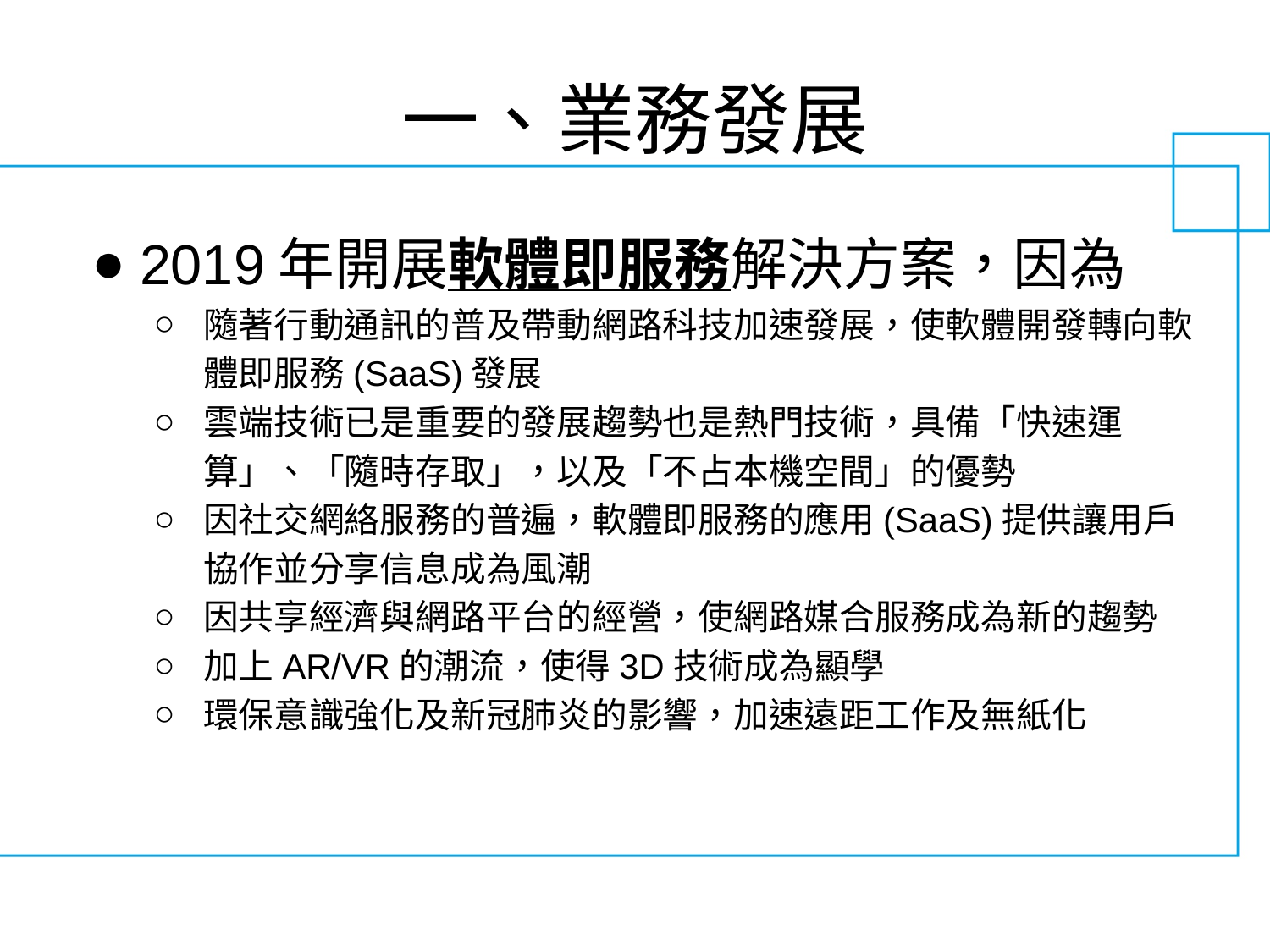

# 一、業務發展
2019年開展軟體即服務解決方案，因為
隨著行動通訊的普及帶動網路科技加速發展，使軟體開發轉向軟體即服務(SaaS)發展
雲端技術已是重要的發展趨勢也是熱門技術，具備「快速運算」、「隨時存取」，以及「不占本機空間」的優勢
因社交網絡服務的普遍，軟體即服務的應用(SaaS)提供讓用戶協作並分享信息成為風潮
因共享經濟與網路平台的經營，使網路媒合服務成為新的趨勢
加上AR/VR的潮流，使得3D技術成為顯學
環保意識強化及新冠肺炎的影響，加速遠距工作及無紙化